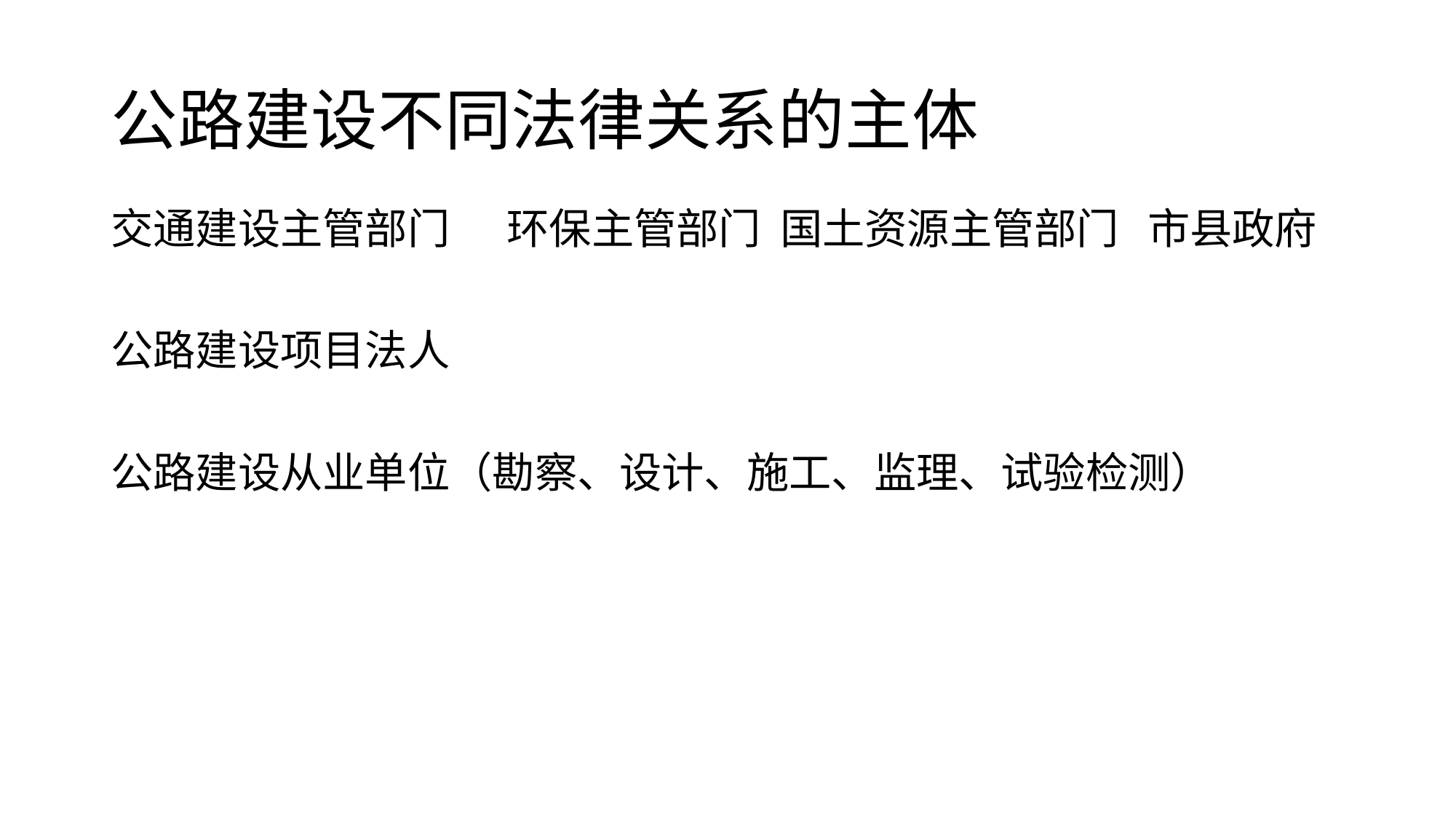

# 公路建设不同法律关系的主体
交通建设主管部门      环保主管部门  国土资源主管部门   市县政府

公路建设项目法人

公路建设从业单位（勘察、设计、施工、监理、试验检测）